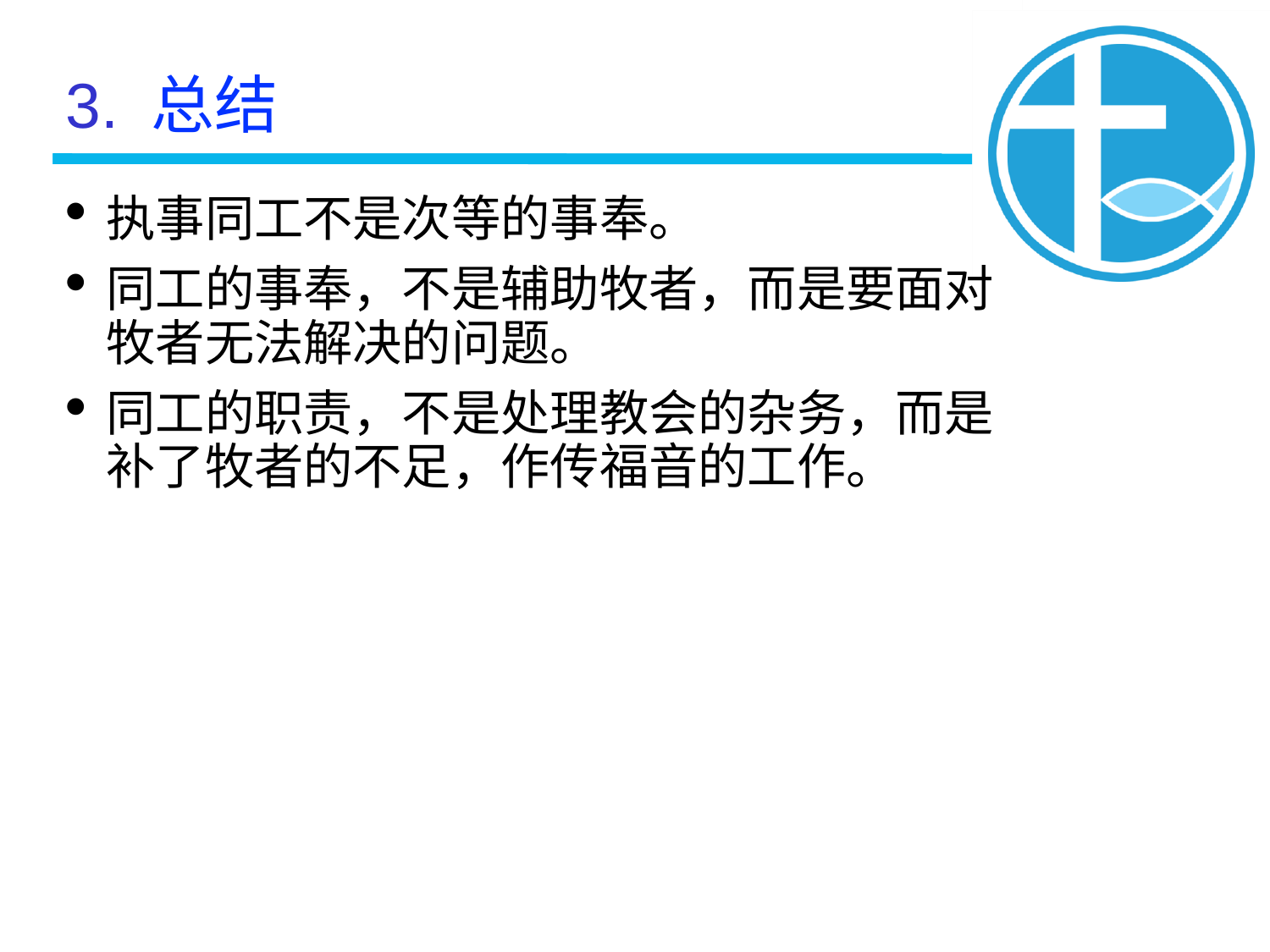

3. 总结
执事同工不是次等的事奉。
同工的事奉，不是辅助牧者，而是要面对牧者无法解决的问题。
同工的职责，不是处理教会的杂务，而是补了牧者的不足，作传福音的工作。